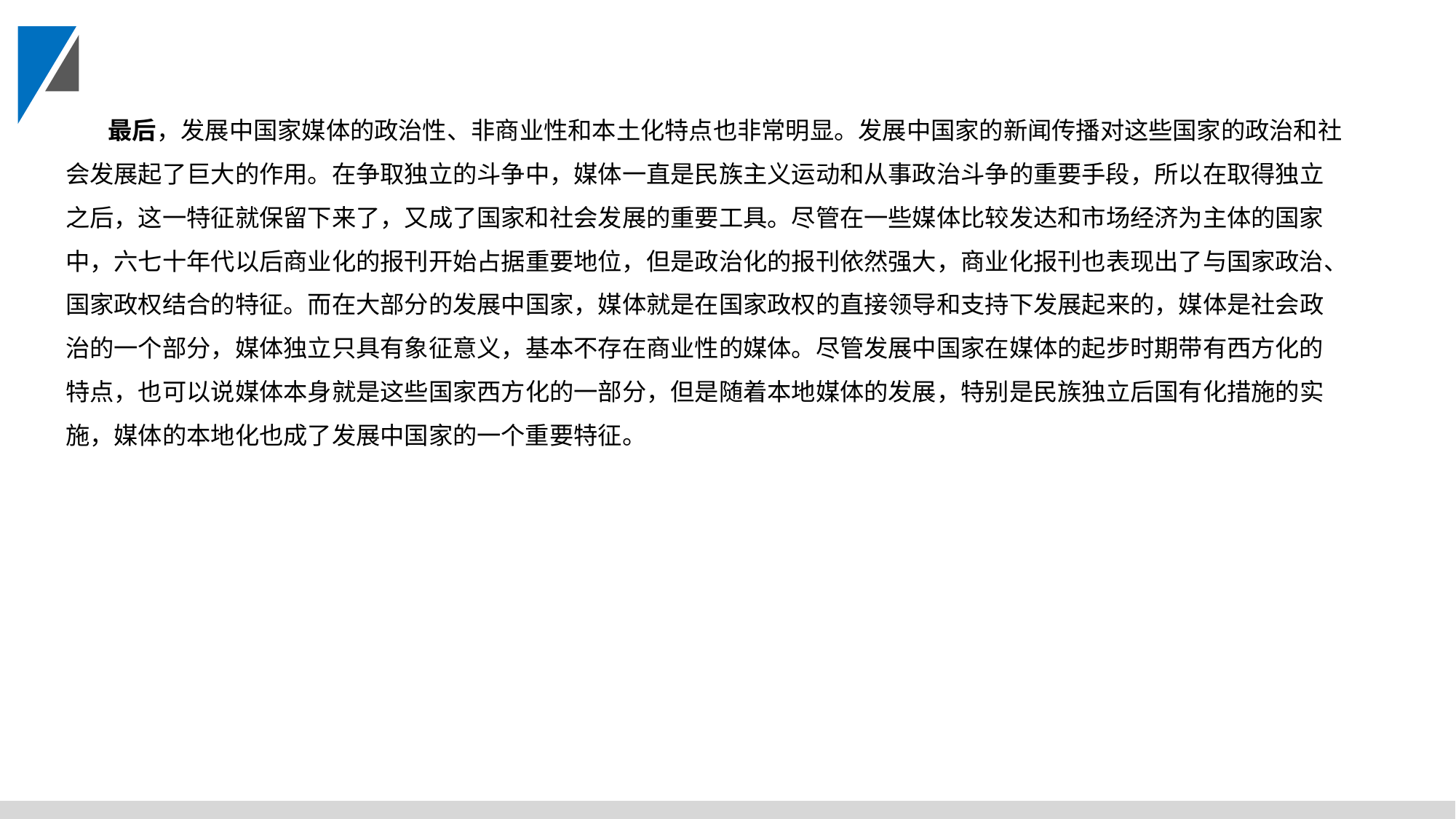

最后，发展中国家媒体的政治性、非商业性和本土化特点也非常明显。发展中国家的新闻传播对这些国家的政治和社会发展起了巨大的作用。在争取独立的斗争中，媒体一直是民族主义运动和从事政治斗争的重要手段，所以在取得独立之后，这一特征就保留下来了，又成了国家和社会发展的重要工具。尽管在一些媒体比较发达和市场经济为主体的国家中，六七十年代以后商业化的报刊开始占据重要地位，但是政治化的报刊依然强大，商业化报刊也表现出了与国家政治、国家政权结合的特征。而在大部分的发展中国家，媒体就是在国家政权的直接领导和支持下发展起来的，媒体是社会政治的一个部分，媒体独立只具有象征意义，基本不存在商业性的媒体。尽管发展中国家在媒体的起步时期带有西方化的特点，也可以说媒体本身就是这些国家西方化的一部分，但是随着本地媒体的发展，特别是民族独立后国有化措施的实施，媒体的本地化也成了发展中国家的一个重要特征。